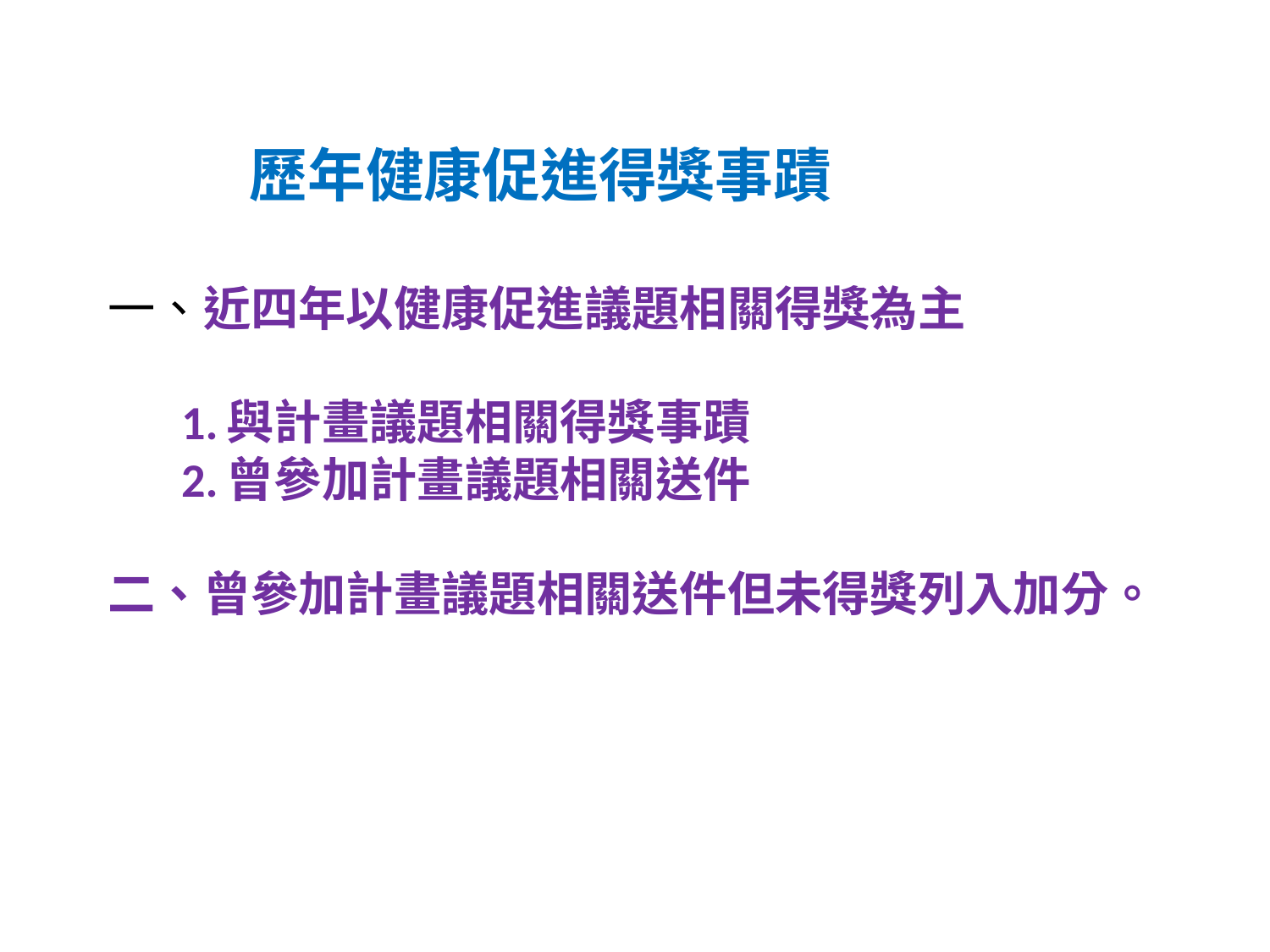

# 歷年健康促進得獎事蹟 一、近四年以健康促進議題相關得獎為主 1.與計畫議題相關得獎事蹟 2.曾參加計畫議題相關送件   二、曾參加計畫議題相關送件但未得獎列入加分。